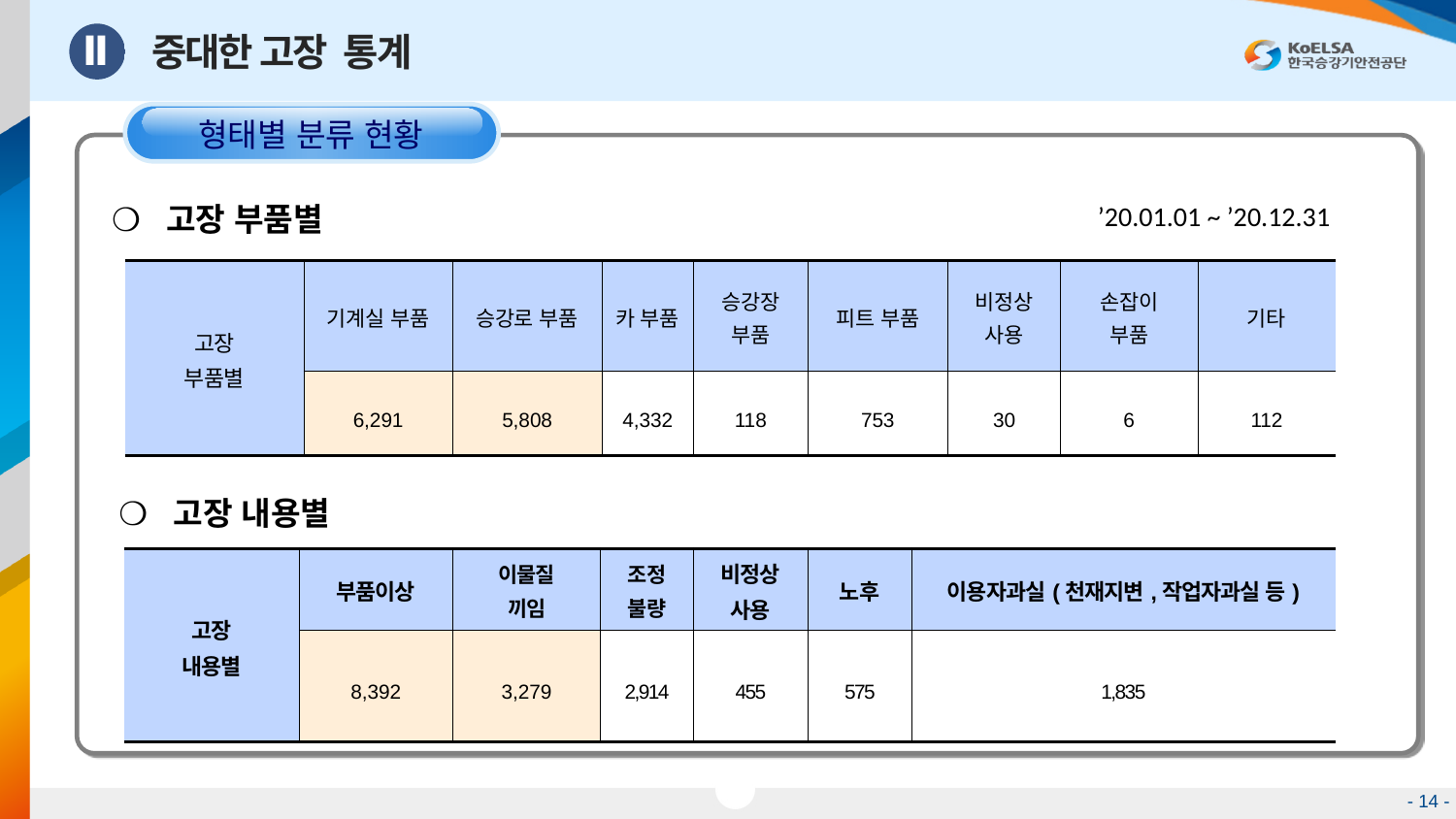

Ⅱ
중대한 고장  통계

 형태별 분류 현황

❍  고장 부품별
’20.01.01 ~ ’20.12.31

| 고장 부품별 | 기계실 부품 | 승강로 부품 | 카 부품 | 승강장 부품 | 피트 부품 | 비정상 사용 | 손잡이 부품 | 기타 |
| --- | --- | --- | --- | --- | --- | --- | --- | --- |
|  | 6,291 | 5,808 | 4,332 | 118 | 753 | 30 | 6 | 112 |
❍  고장 내용별
| 고장 내용별 | 부품이상 | 이물질 끼임 | 조정 불량 | 비정상 사용 | 노후 | 이용자과실(천재지변,작업자과실 등) |
| --- | --- | --- | --- | --- | --- | --- |
|  | 8,392 | 3,279 | 2,914 | 455 | 575 | 1,835 |